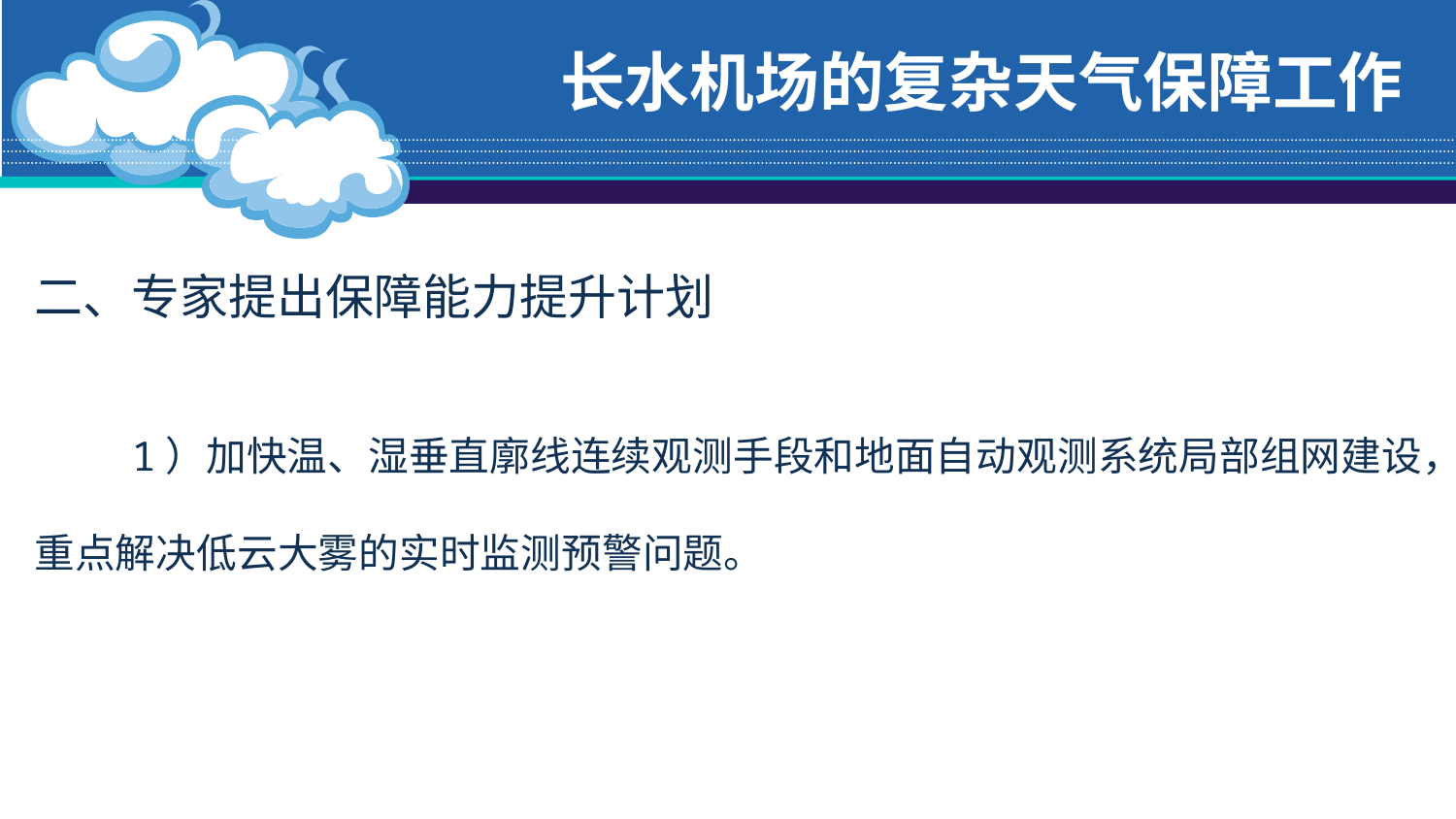

长水机场的复杂天气保障工作

二、专家提出保障能力提升计划

    1）加快温、湿垂直廓线连续观测手段和地面自动观测系统局部组网建设，重点解决低云大雾的实时监测预警问题。